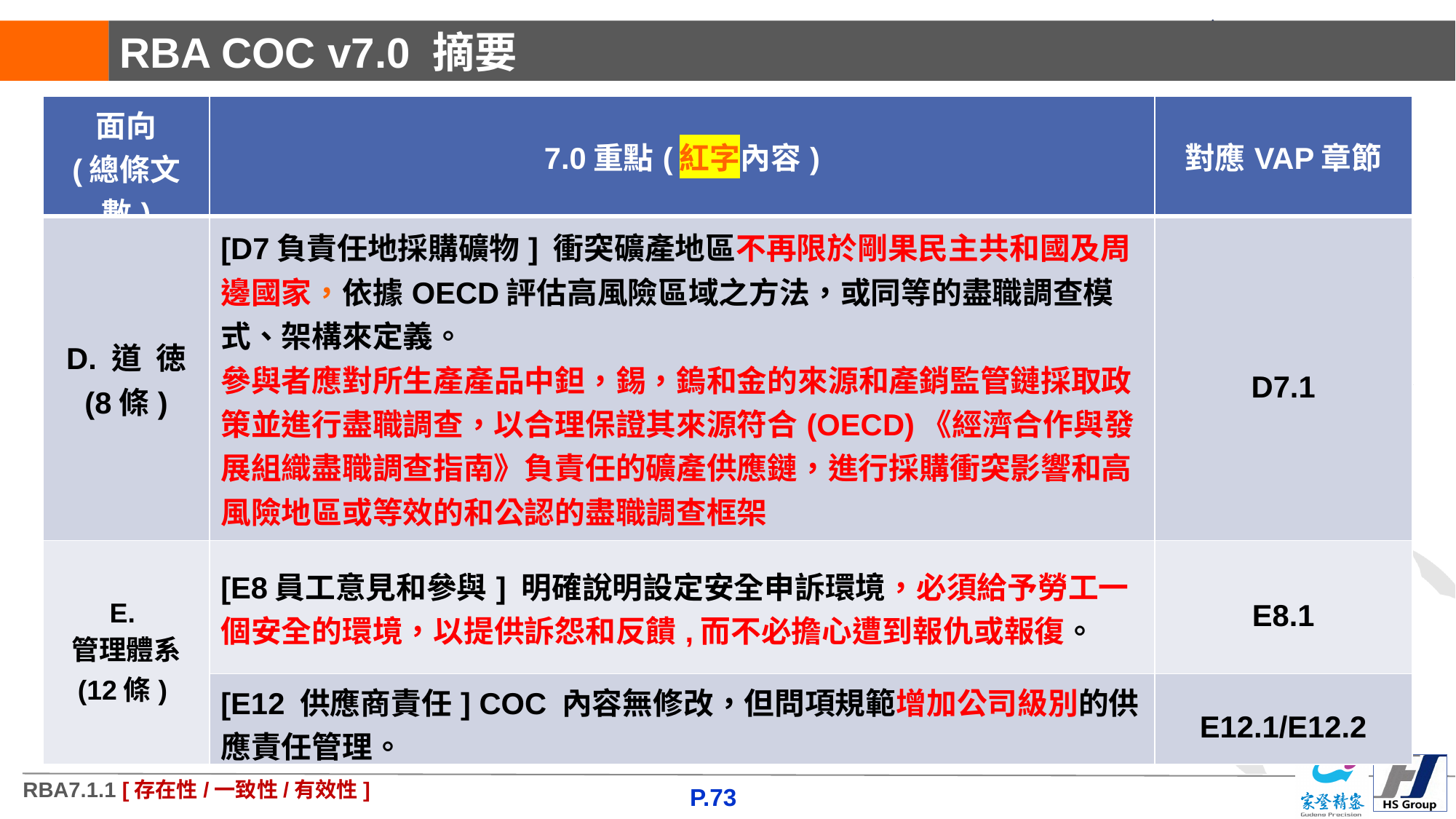

# RBA COC v7.0 摘要
| 面向 (總條文數) | 7.0重點(紅字內容) | 對應VAP章節 |
| --- | --- | --- |
| D. 道 徳 (8條) | [D7負責任地採購礦物] 衝突礦產地區不再限於剛果民主共和國及周邊國家，依據OECD評估高風險區域之方法，或同等的盡職調查模式、架構來定義。 參與者應對所生產產品中鉭，錫，鎢和金的來源和產銷監管鏈採取政策並進行盡職調查，以合理保證其來源符合(OECD)《經濟合作與發展組織盡職調查指南》負責任的礦產供應鏈，進⾏採購衝突影響和高風險地區或等效的和公認的盡職調查框架 | D7.1 |
| E. 管理體系 (12條) | [E8員工意見和參與] 明確說明設定安全申訴環境，必須給予勞工一個安全的環境，以提供訴怨和反饋,而不必擔心遭到報仇或報復。 | E8.1 |
|  | [E12 供應商責任] COC 內容無修改，但問項規範增加公司級別的供應責任管理。 | E12.1/E12.2 |

 目前尚待處理事項
 向TSMC 取得供應商SAQ
 向TSMC 取得供應商Supplier ID
若尚無法取得SGS先編碼如下頁。